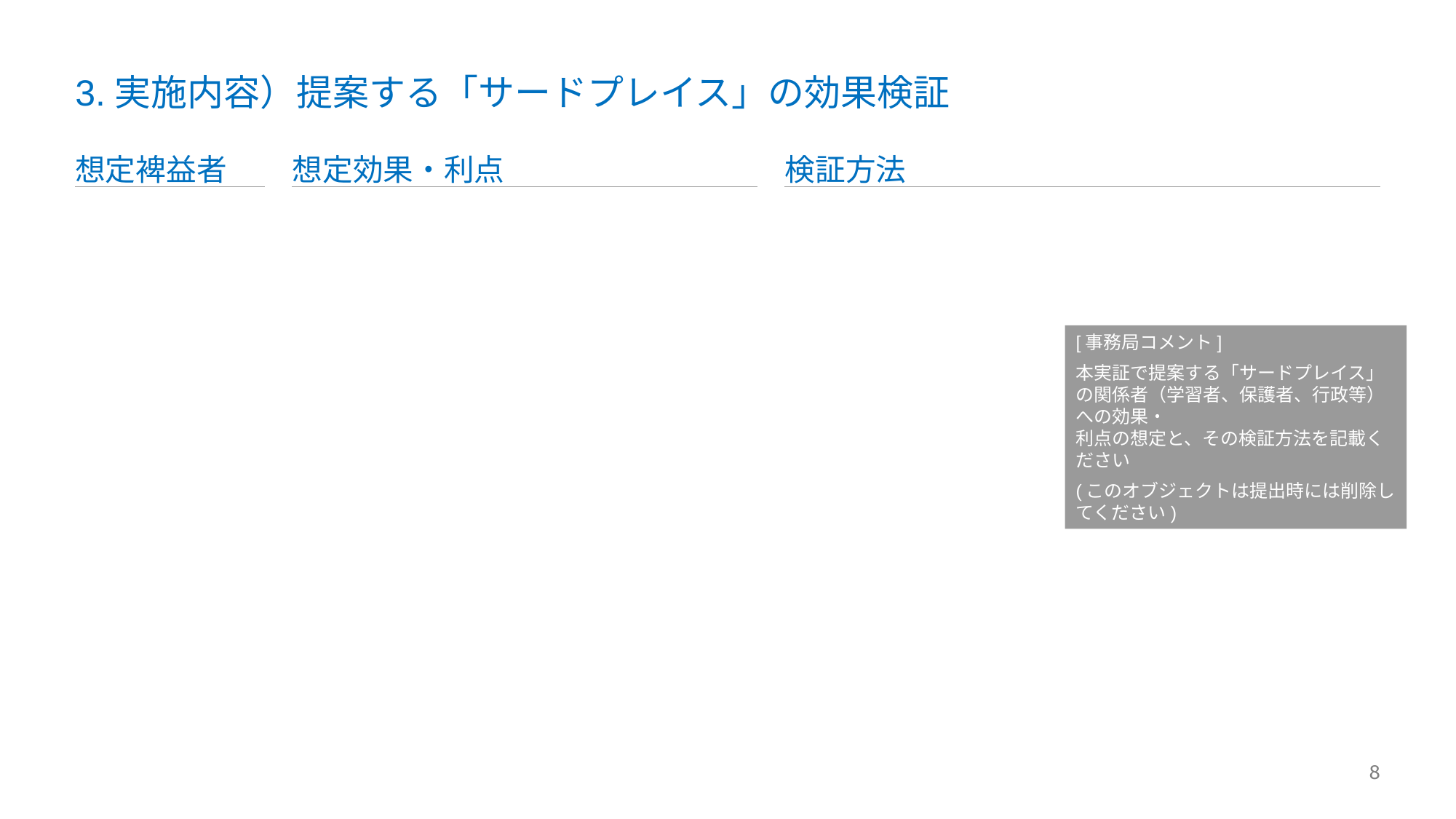

# 3.実施内容）提案する「サードプレイス」の効果検証
想定裨益者
想定効果・利点
検証方法
[事務局コメント]
本実証で提案する「サードプレイス」の関係者（学習者、保護者、行政等）への効果・
利点の想定と、その検証方法を記載ください
(このオブジェクトは提出時には削除してください)